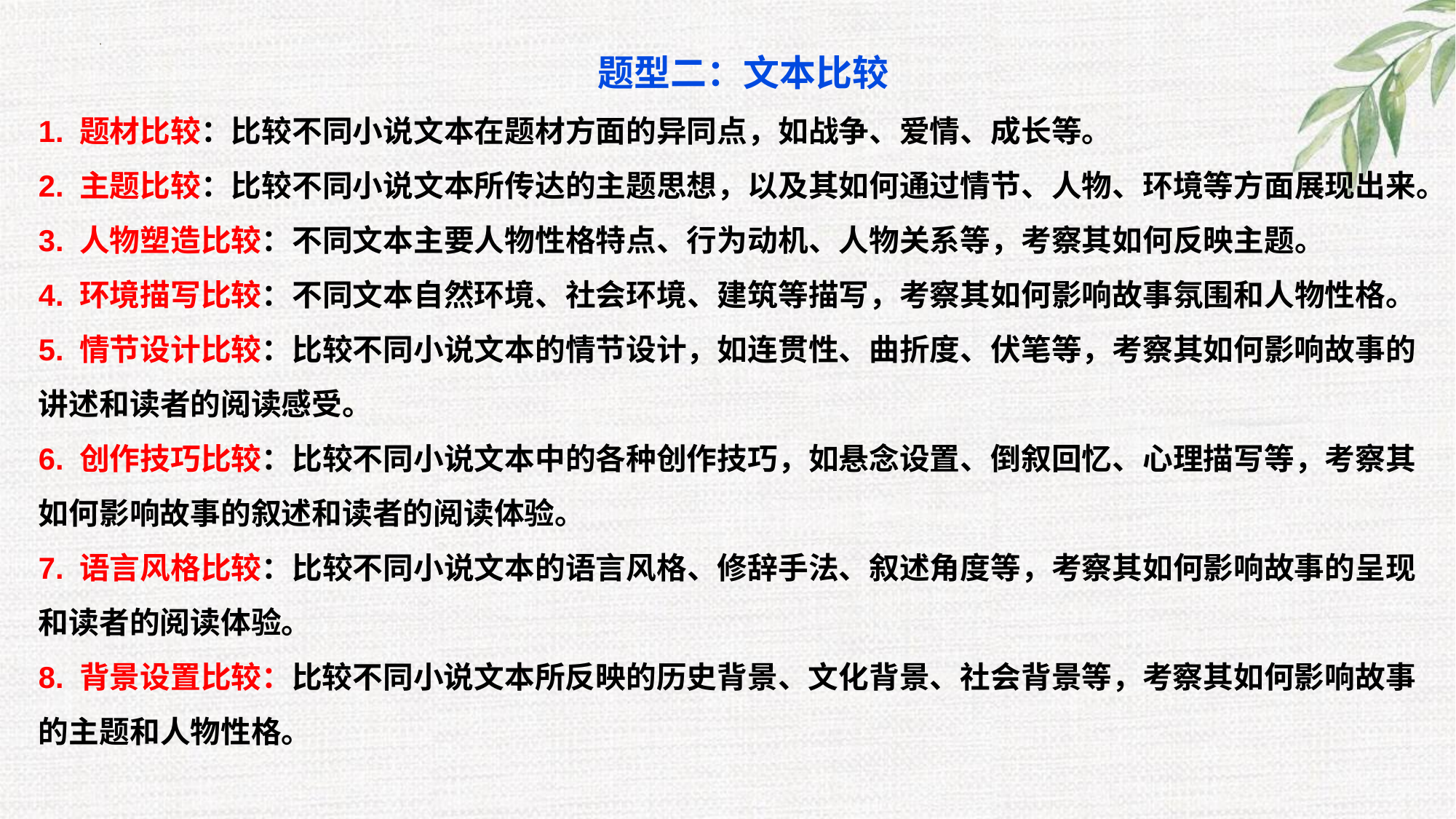

题型二：文本比较
1. 题材比较：比较不同小说文本在题材方面的异同点，如战争、爱情、成长等。
2. 主题比较：比较不同小说文本所传达的主题思想，以及其如何通过情节、人物、环境等方面展现出来。
3. 人物塑造比较：不同文本主要人物性格特点、行为动机、人物关系等，考察其如何反映主题。
4. 环境描写比较：不同文本自然环境、社会环境、建筑等描写，考察其如何影响故事氛围和人物性格。
5. 情节设计比较：比较不同小说文本的情节设计，如连贯性、曲折度、伏笔等，考察其如何影响故事的讲述和读者的阅读感受。
6. 创作技巧比较：比较不同小说文本中的各种创作技巧，如悬念设置、倒叙回忆、心理描写等，考察其如何影响故事的叙述和读者的阅读体验。
7. 语言风格比较：比较不同小说文本的语言风格、修辞手法、叙述角度等，考察其如何影响故事的呈现和读者的阅读体验。
8. 背景设置比较：比较不同小说文本所反映的历史背景、文化背景、社会背景等，考察其如何影响故事的主题和人物性格。